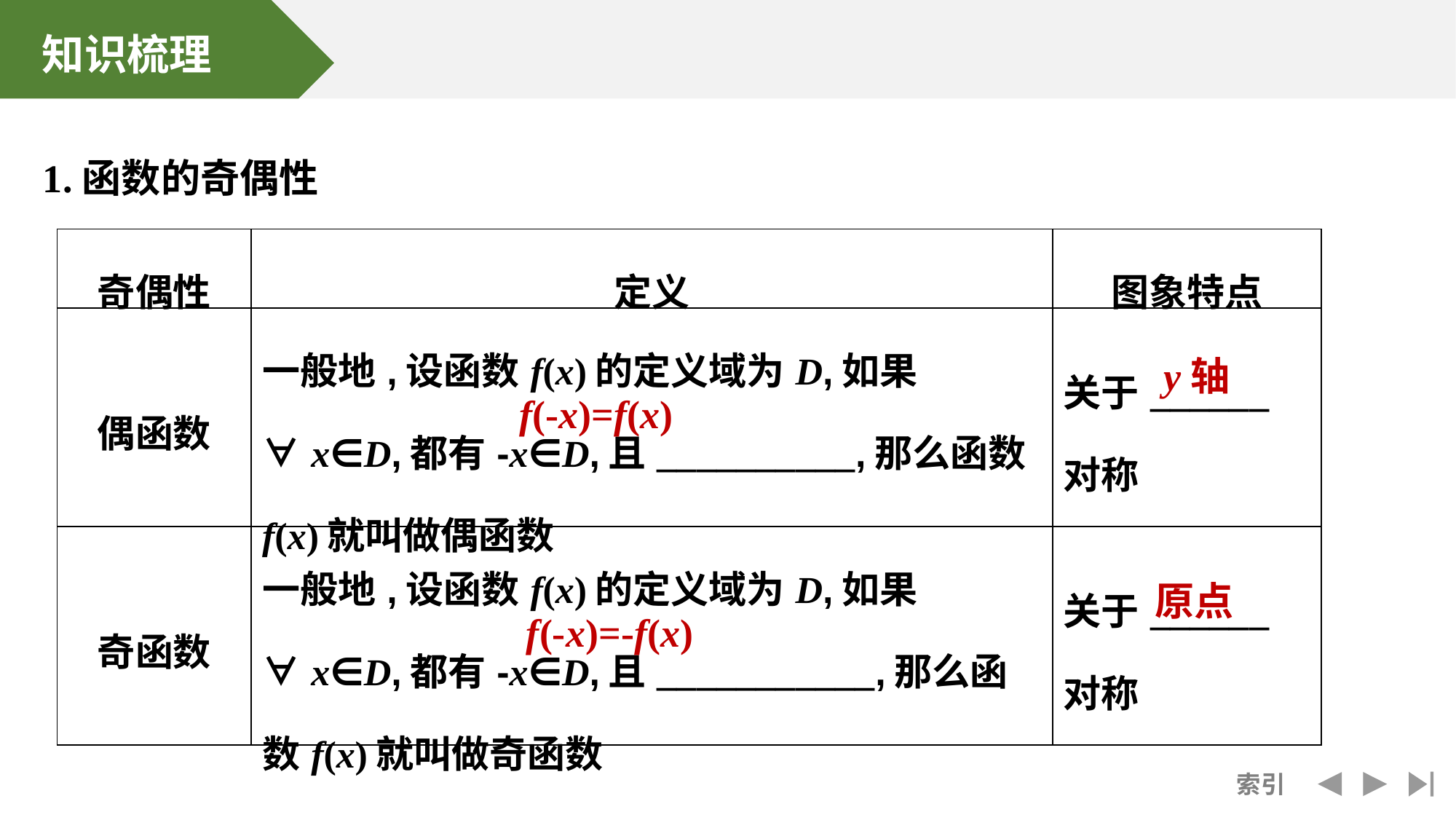

1.函数的奇偶性
| 奇偶性 | 定义 | 图象特点 |
| --- | --- | --- |
| 偶函数 | 一般地,设函数f(x)的定义域为D,如果∀x∈D,都有-x∈D,且\_\_\_\_\_\_\_\_\_\_,那么函数f(x)就叫做偶函数 | 关于\_\_\_\_\_\_ 对称 |
| 奇函数 | 一般地,设函数f(x)的定义域为D,如果∀x∈D,都有-x∈D,且\_\_\_\_\_\_\_\_\_\_\_,那么函数f(x)就叫做奇函数 | 关于\_\_\_\_\_\_ 对称 |
y轴
f(-x)=f(x)
原点
f(-x)=-f(x)